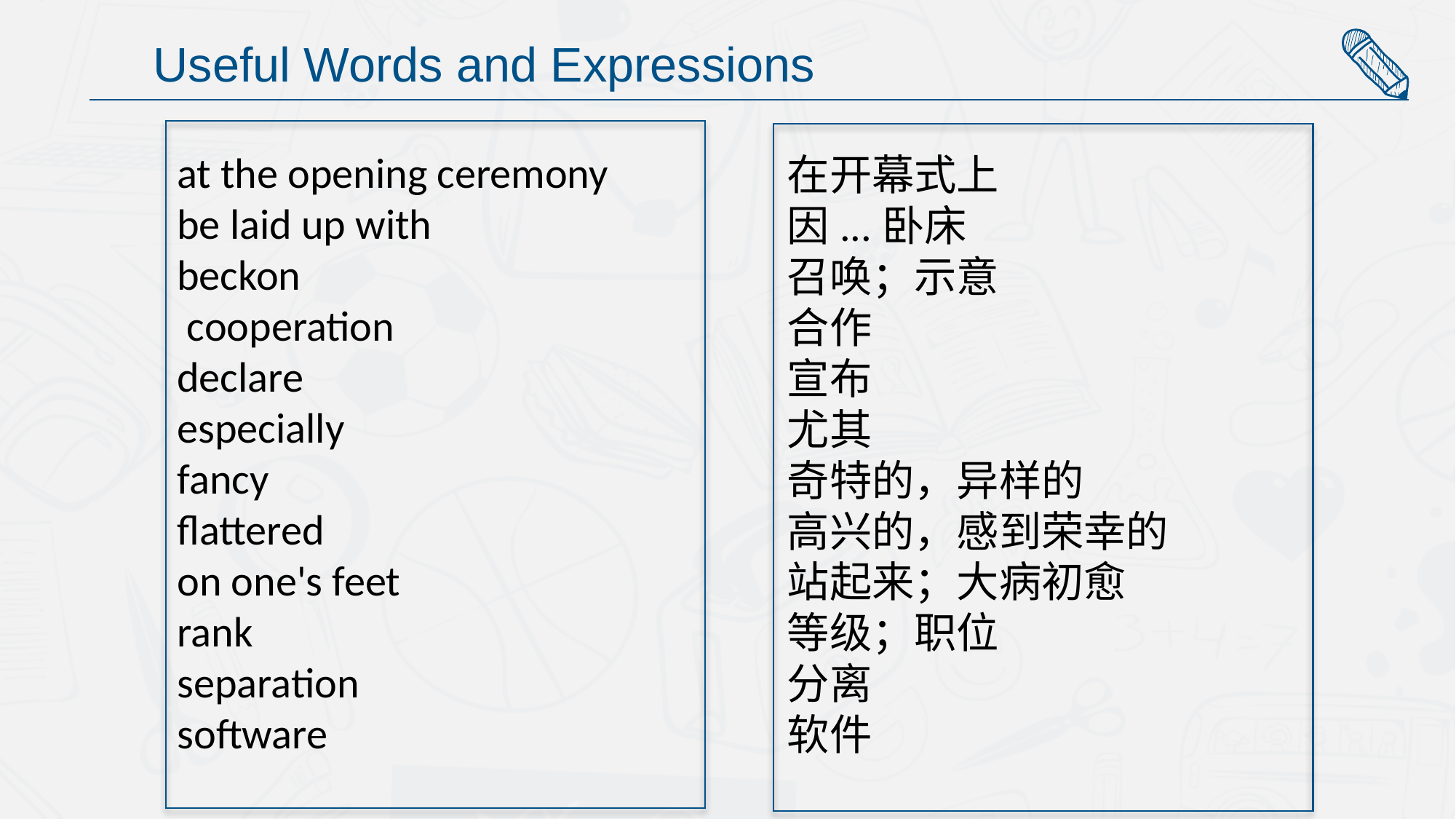

Useful Words and Expressions

at the opening ceremony
be laid up with
beckon
 cooperation
declare
especially
fancy
flattered
on one's feet
rank
separation
software
在开幕式上
因...卧床
召唤；示意
合作
宣布
尤其
奇特的，异样的
高兴的，感到荣幸的
站起来；大病初愈
等级；职位
分离
软件